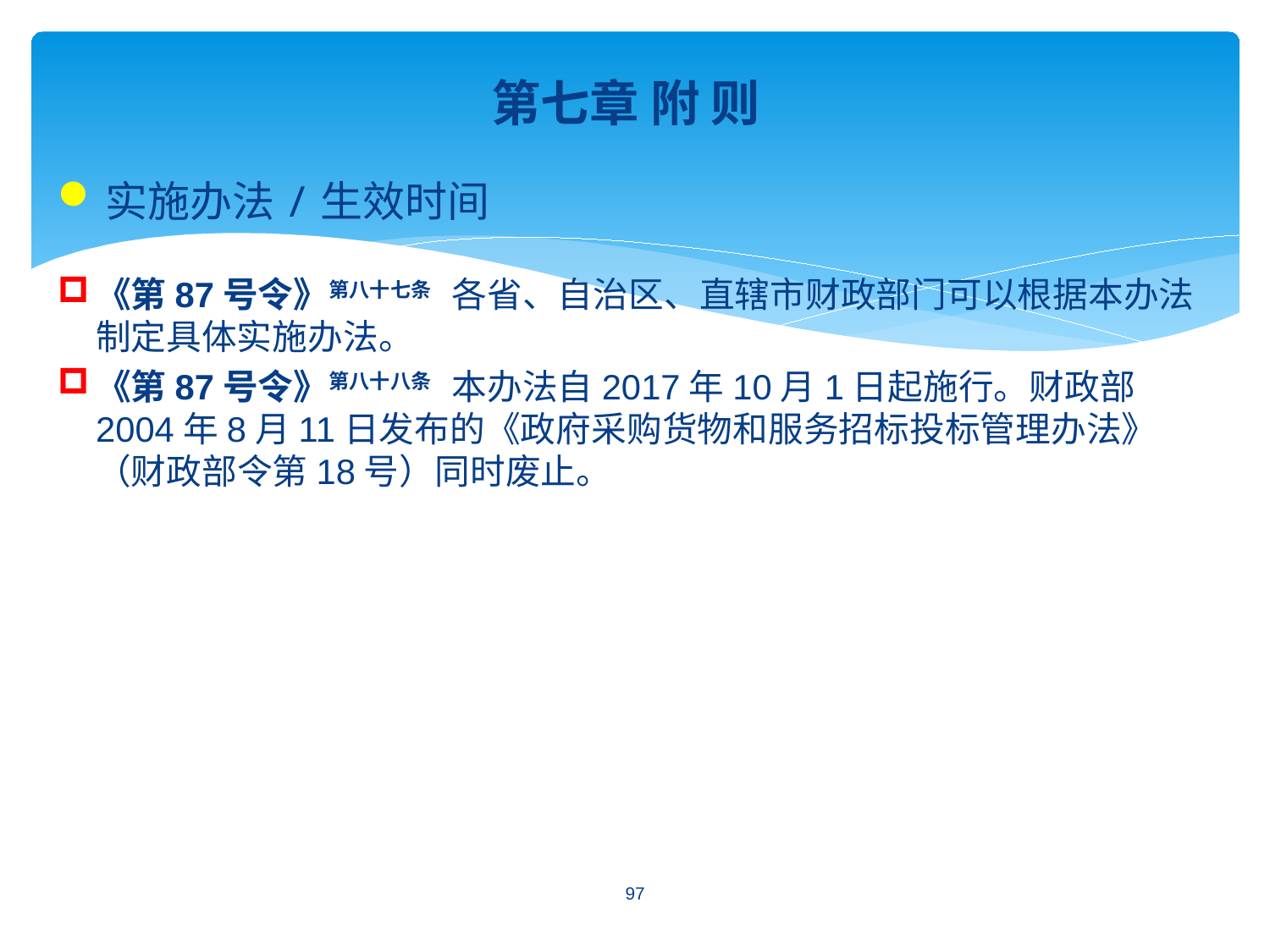

第七章 附 则
实施办法/生效时间
《第87号令》第八十七条　各省、自治区、直辖市财政部门可以根据本办法制定具体实施办法。
《第87号令》第八十八条　本办法自2017年10月1日起施行。财政部2004年8月11日发布的《政府采购货物和服务招标投标管理办法》（财政部令第18号）同时废止。
97